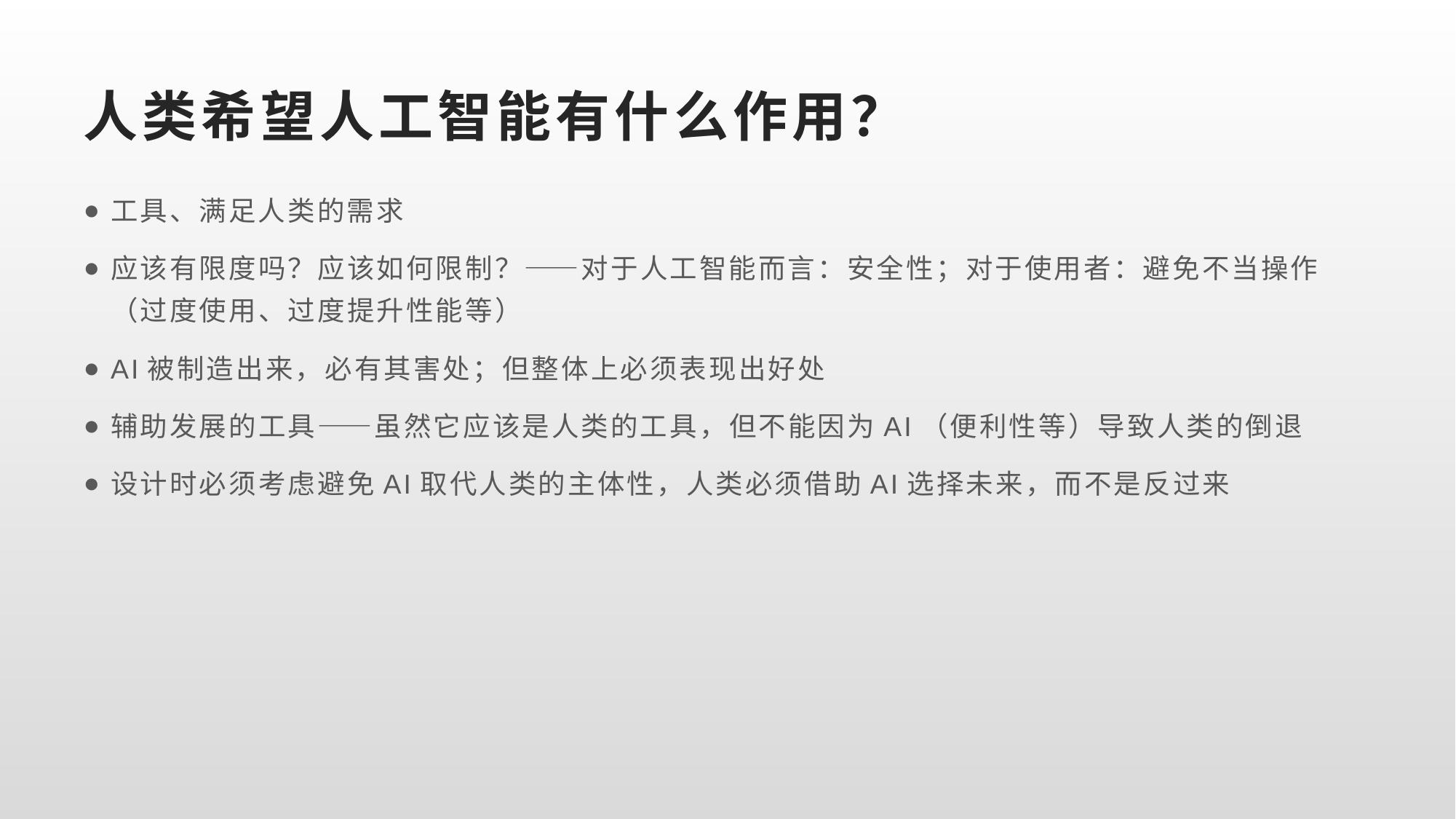

# 人类希望人工智能有什么作用？
工具、满足人类的需求
应该有限度吗？应该如何限制？——对于人工智能而言：安全性；对于使用者：避免不当操作（过度使用、过度提升性能等）
AI被制造出来，必有其害处；但整体上必须表现出好处
辅助发展的工具——虽然它应该是人类的工具，但不能因为AI（便利性等）导致人类的倒退
设计时必须考虑避免AI取代人类的主体性，人类必须借助AI选择未来，而不是反过来